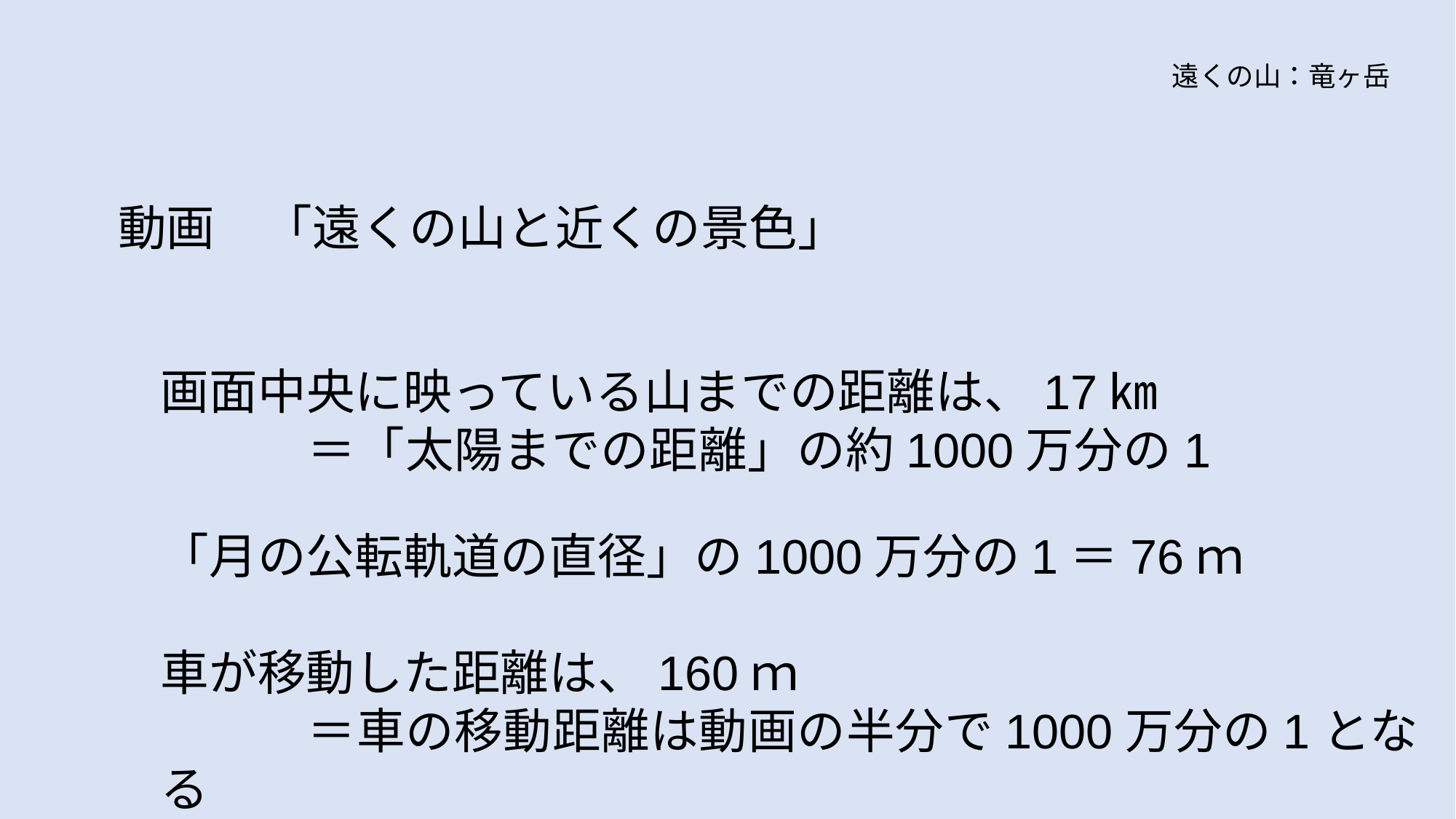

遠くの山：竜ヶ岳
動画　「遠くの山と近くの景色」
画面中央に映っている山までの距離は、17㎞
　　　＝「太陽までの距離」の約1000万分の1
「月の公転軌道の直径」の1000万分の1＝76ｍ
車が移動した距離は、160ｍ
　　　＝車の移動距離は動画の半分で1000万分の1となる